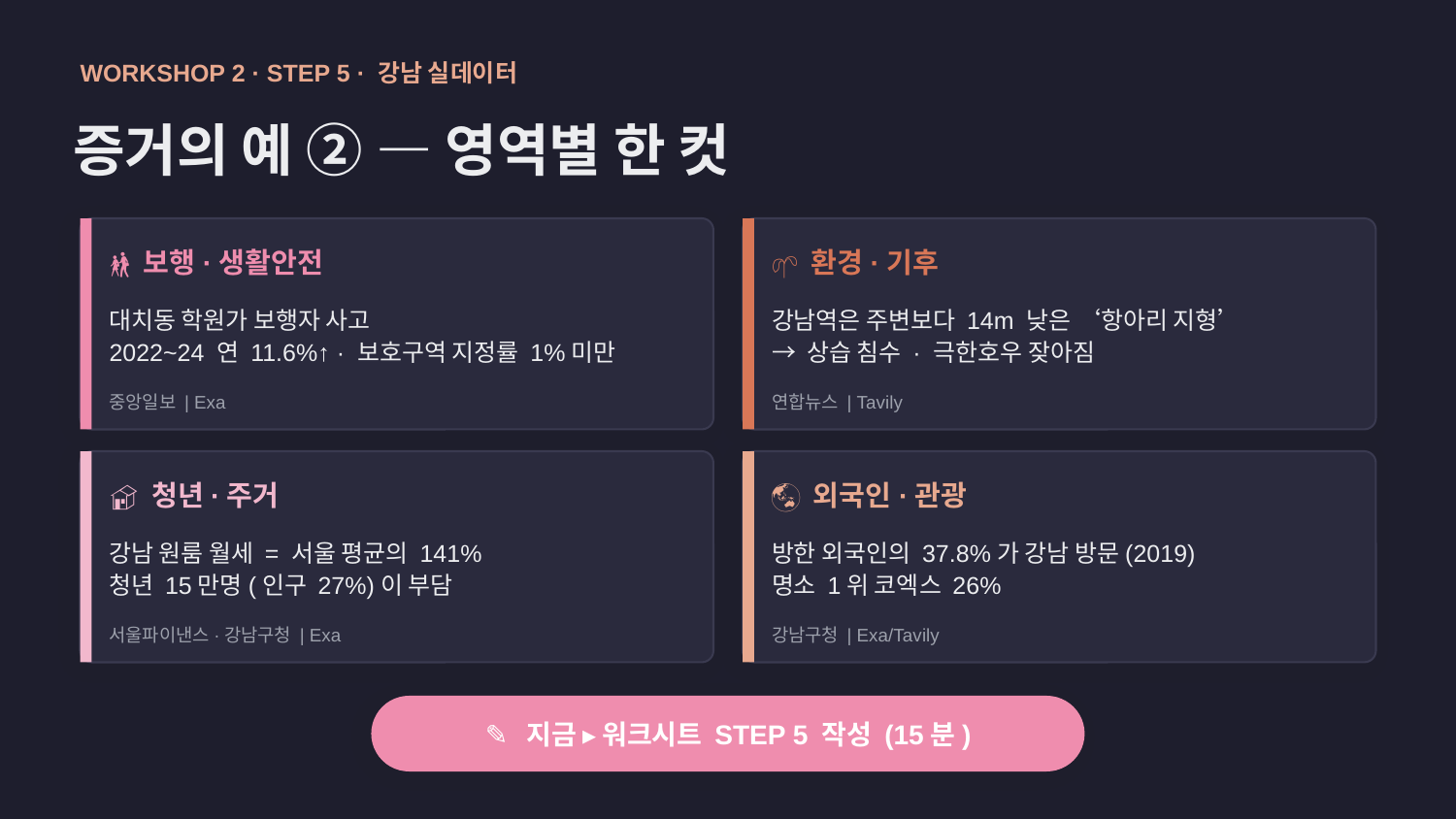

WORKSHOP 2 · STEP 5 · 강남 실데이터
증거의 예 ② — 영역별 한 컷

🚸 보행·생활안전
🌱 환경·기후
대치동 학원가 보행자 사고
2022~24 연 11.6%↑ · 보호구역 지정률 1%미만
강남역은 주변보다 14m 낮은 ‘항아리 지형’
→ 상습 침수 · 극한호우 잦아짐
중앙일보 | Exa
연합뉴스 | Tavily

🏠 청년·주거
🌏 외국인·관광
강남 원룸 월세 = 서울 평균의 141%
청년 15만명(인구 27%)이 부담
방한 외국인의 37.8%가 강남 방문(2019)
명소 1위 코엑스 26%
서울파이낸스·강남구청 | Exa
강남구청 | Exa/Tavily

✎  지금 ▸ 워크시트 STEP 5 작성 (15분)